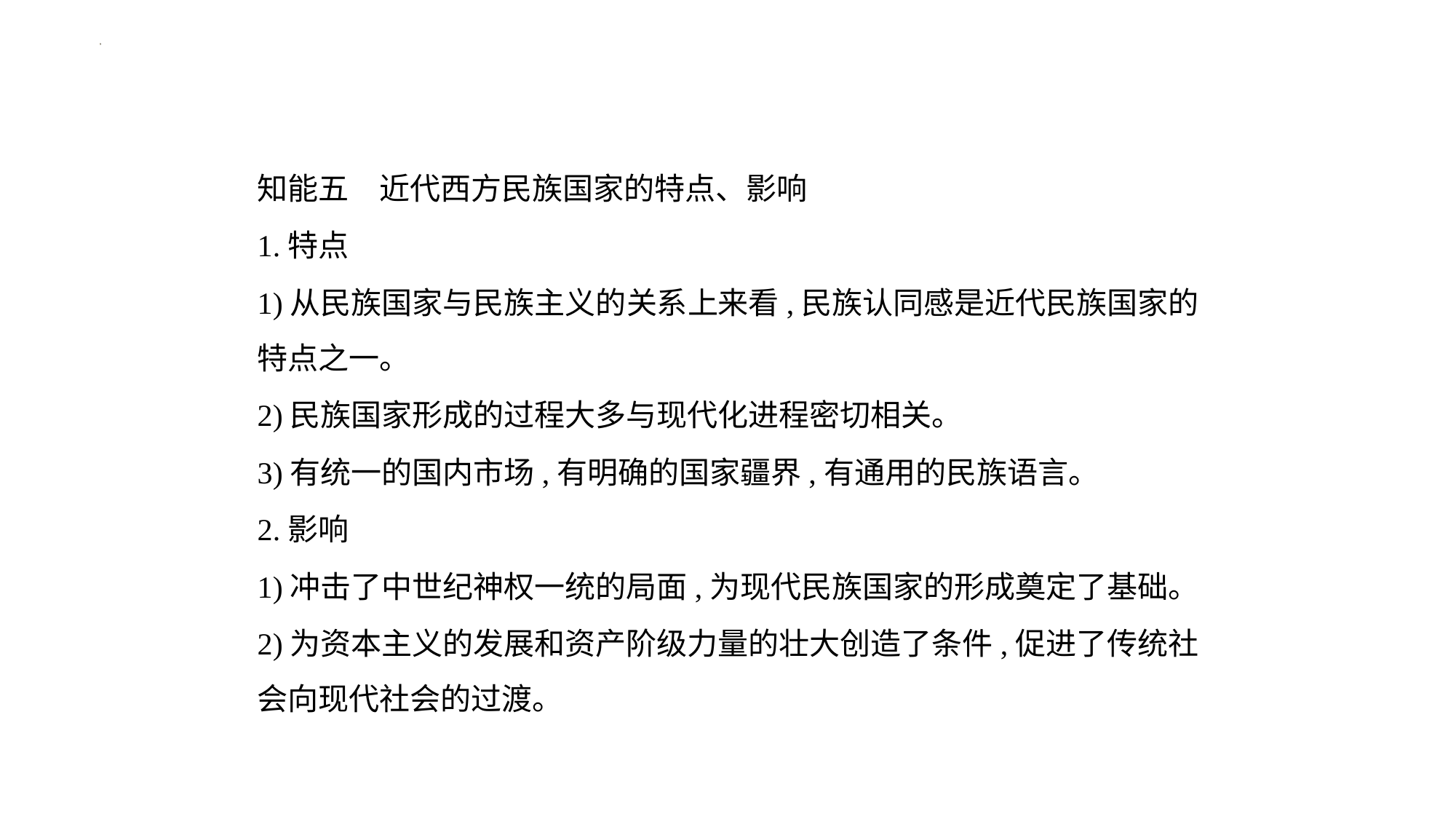

知能五　近代西方民族国家的特点、影响
1.特点
1)从民族国家与民族主义的关系上来看,民族认同感是近代民族国家的
特点之一。
2)民族国家形成的过程大多与现代化进程密切相关。
3)有统一的国内市场,有明确的国家疆界,有通用的民族语言。
2.影响
1)冲击了中世纪神权一统的局面,为现代民族国家的形成奠定了基础。
2)为资本主义的发展和资产阶级力量的壮大创造了条件,促进了传统社
会向现代社会的过渡。